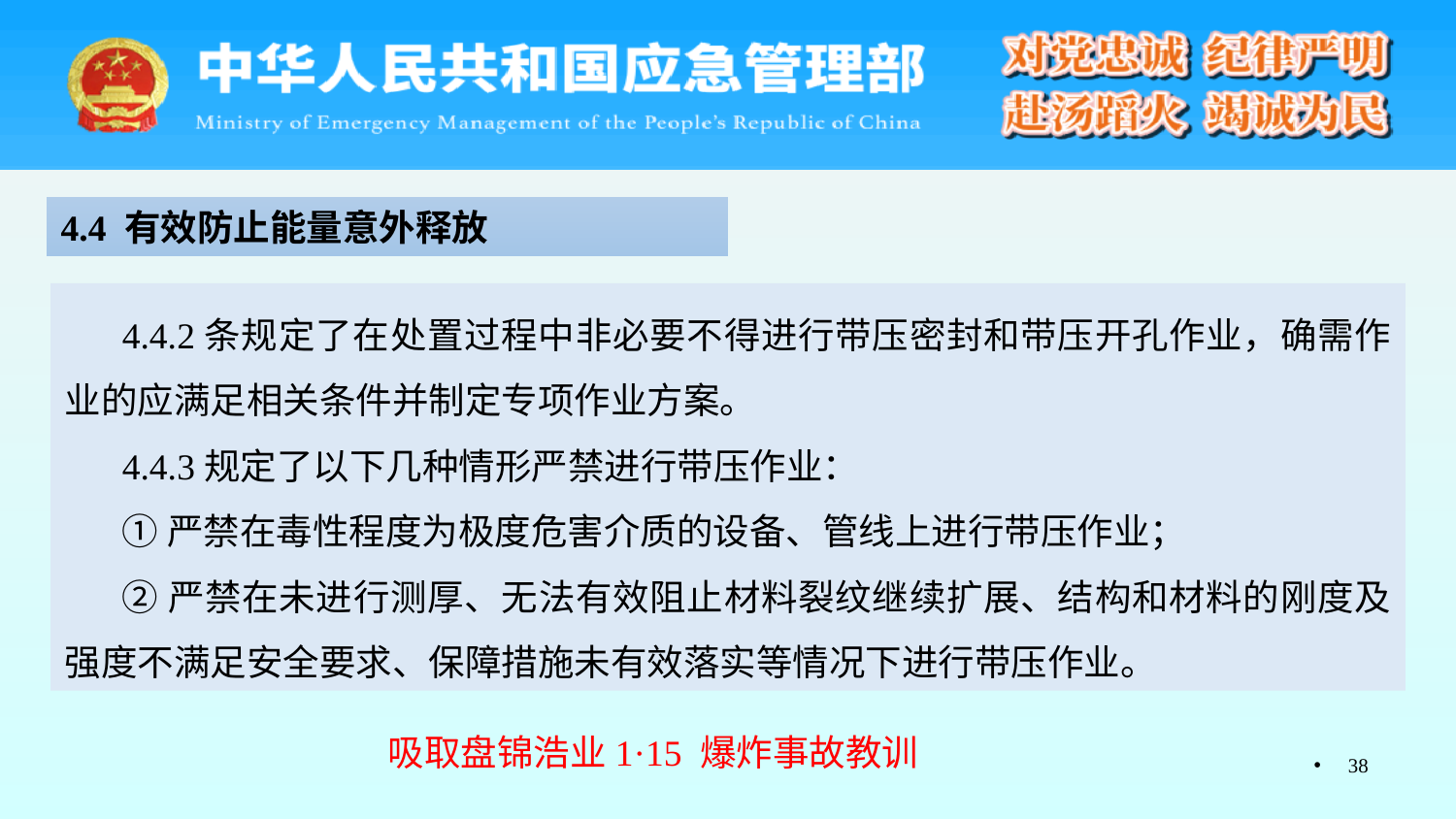

4.4 有效防止能量意外释放
4.4.2条规定了在处置过程中非必要不得进行带压密封和带压开孔作业，确需作业的应满足相关条件并制定专项作业方案。
4.4.3规定了以下几种情形严禁进行带压作业：
①严禁在毒性程度为极度危害介质的设备、管线上进行带压作业；
②严禁在未进行测厚、无法有效阻止材料裂纹继续扩展、结构和材料的刚度及强度不满足安全要求、保障措施未有效落实等情况下进行带压作业。
吸取盘锦浩业1·15 爆炸事故教训
38